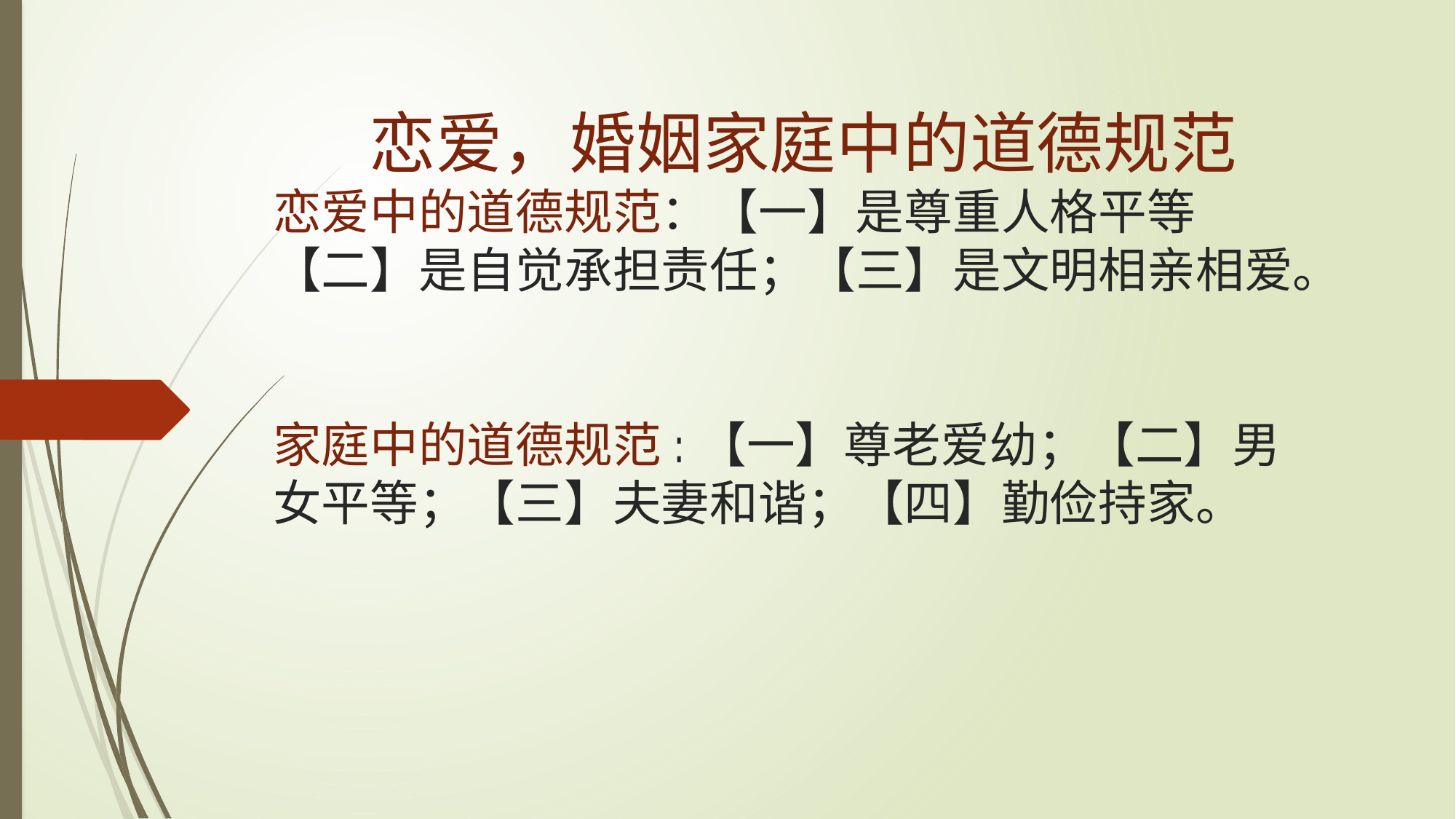

# 恋爱，婚姻家庭中的道德规范 恋爱中的道德规范：【一】是尊重人格平等【二】是自觉承担责任；【三】是文明相亲相爱。 家庭中的道德规范:【一】尊老爱幼；【二】男女平等；【三】夫妻和谐；【四】勤俭持家。